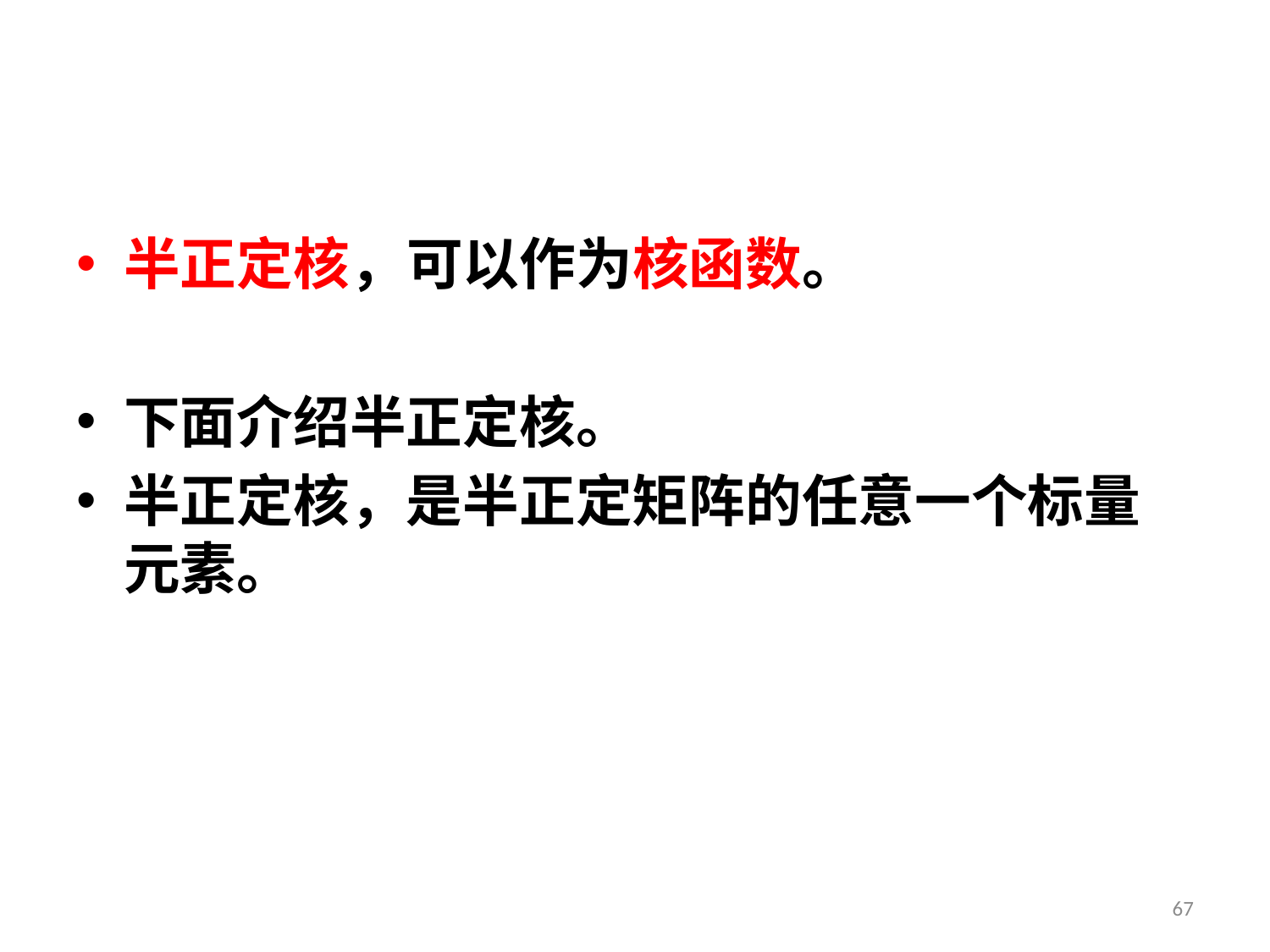

半正定核，可以作为核函数。

下面介绍半正定核。
半正定核，是半正定矩阵的任意一个标量元素。
67